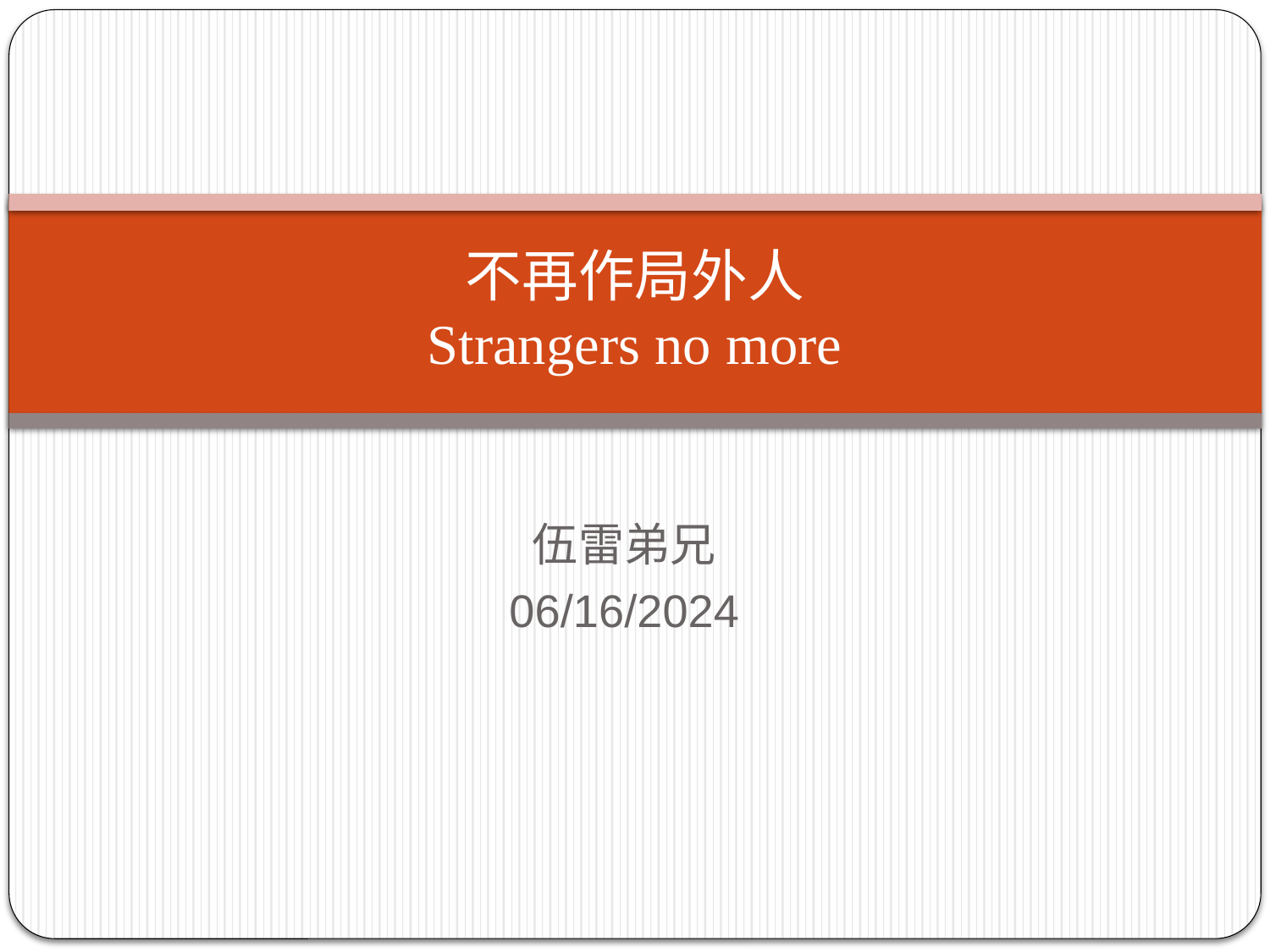

# 不再作局外人 Strangers no more

伍雷弟兄
06/16/2024